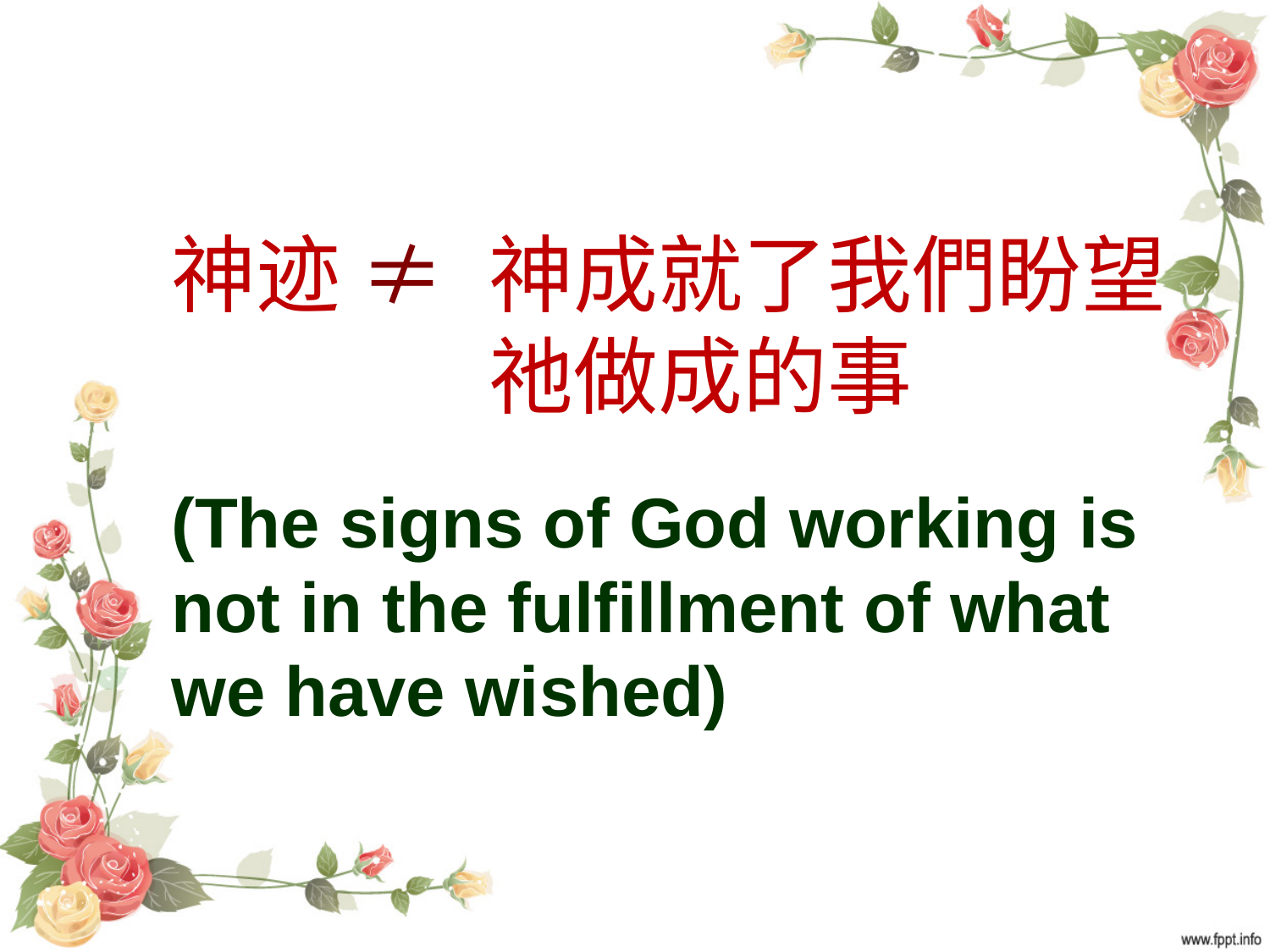

神迹 ≠	神成就了我們盼望祂做成的事
(The signs of God working is not in the fulfillment of what we have wished)